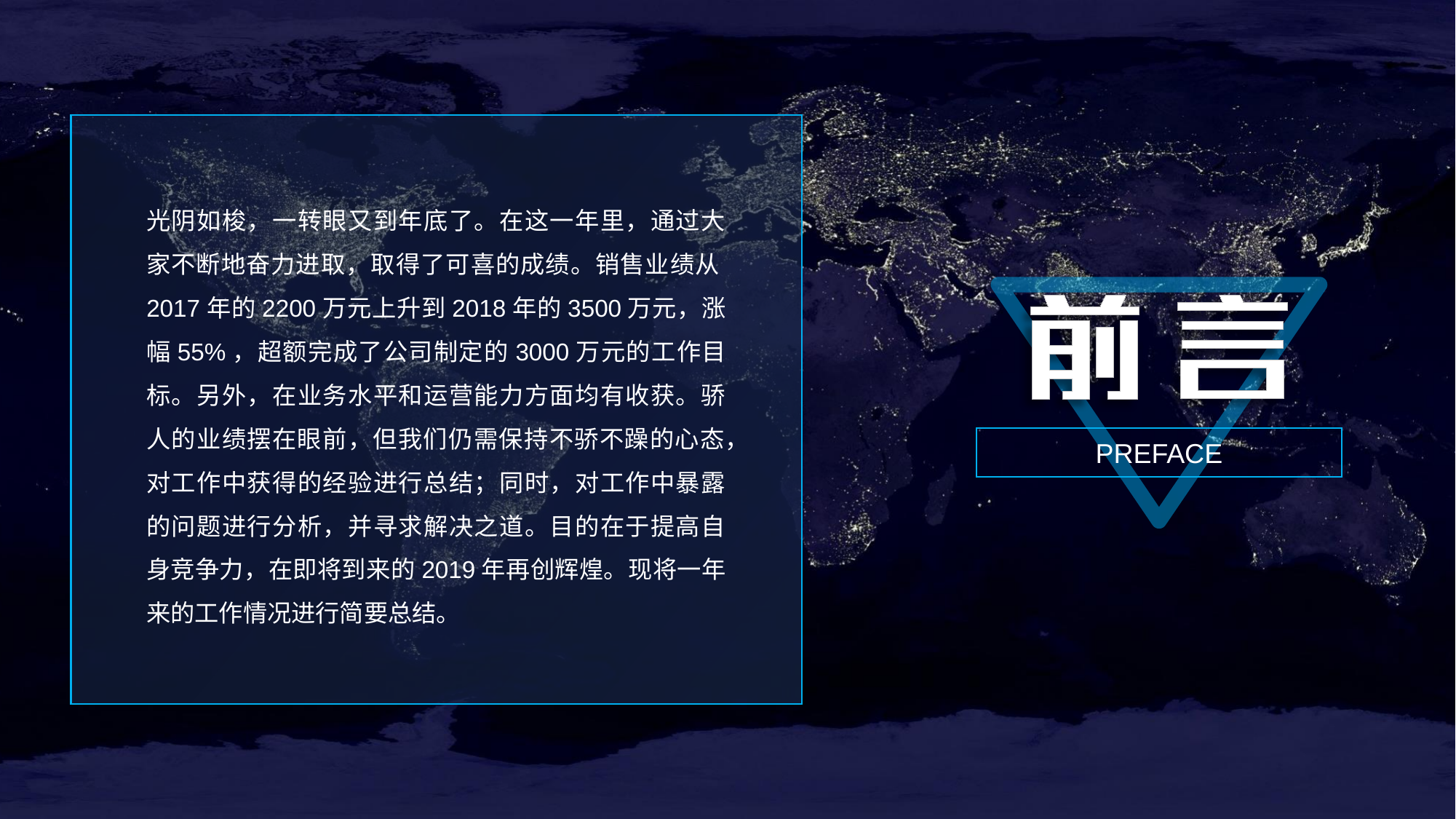

光阴如梭，一转眼又到年底了。在这一年里，通过大家不断地奋力进取，取得了可喜的成绩。销售业绩从2017年的2200万元上升到2018年的3500万元，涨幅55%，超额完成了公司制定的3000万元的工作目标。另外，在业务水平和运营能力方面均有收获。骄人的业绩摆在眼前，但我们仍需保持不骄不躁的心态，对工作中获得的经验进行总结；同时，对工作中暴露的问题进行分析，并寻求解决之道。目的在于提高自身竞争力，在即将到来的2019年再创辉煌。现将一年来的工作情况进行简要总结。

PREFACE